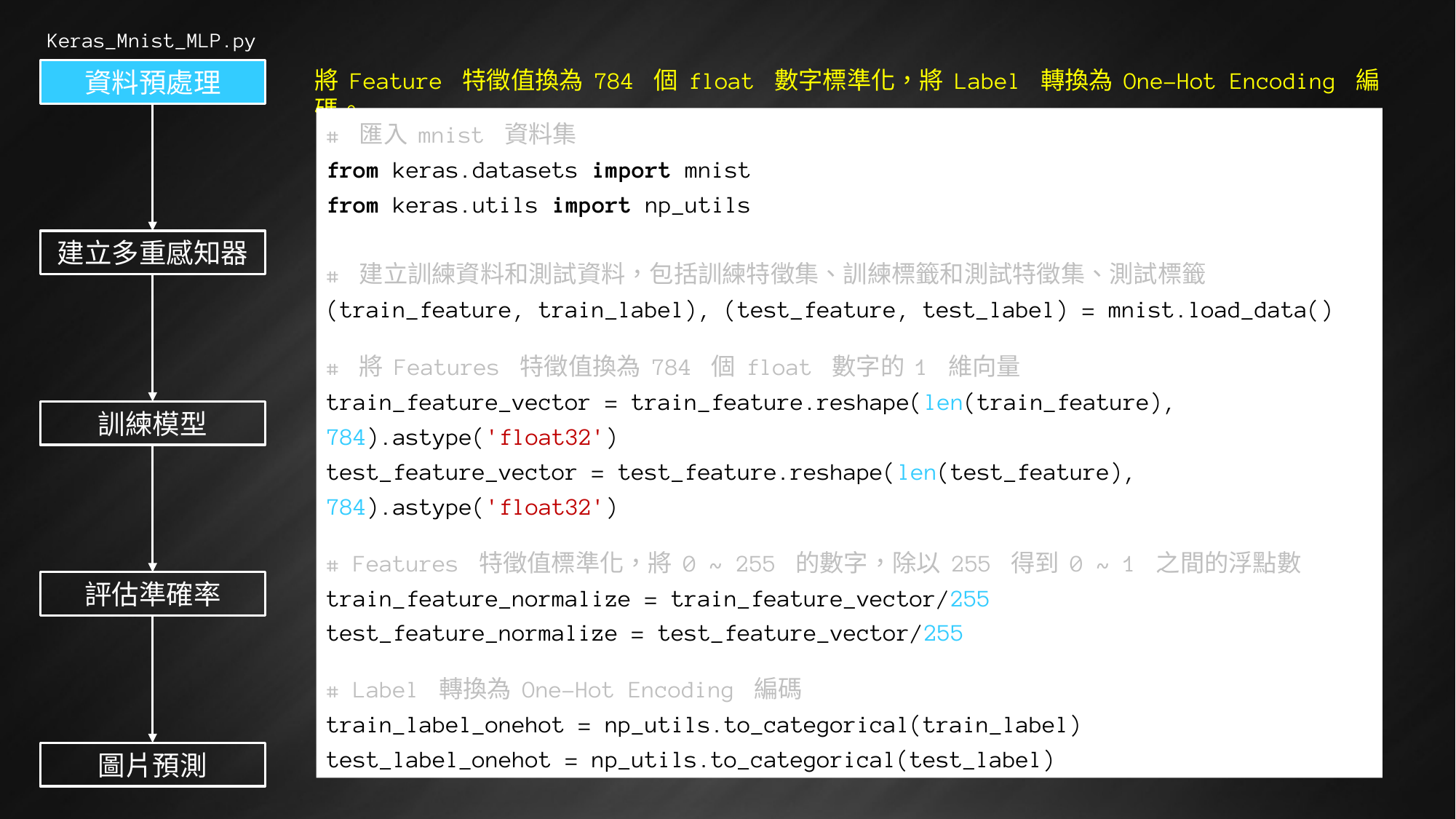

Keras_Mnist_MLP.py
將 Feature 特徵值換為 784 個 float 數字標準化，將 Label 轉換為 One-Hot Encoding 編碼。
資料預處理
# 匯入 mnist 資料集
from keras.datasets import mnist
from keras.utils import np_utils
# 建立訓練資料和測試資料，包括訓練特徵集、訓練標籤和測試特徵集、測試標籤
(train_feature, train_label), (test_feature, test_label) = mnist.load_data()

# 將 Features 特徵值換為 784 個 float 數字的 1 維向量
train_feature_vector = train_feature.reshape(len(train_feature), 784).astype('float32')
test_feature_vector = test_feature.reshape(len(test_feature), 784).astype('float32')

# Features 特徵值標準化，將 0 ~ 255 的數字，除以 255 得到 0 ~ 1 之間的浮點數
train_feature_normalize = train_feature_vector/255
test_feature_normalize = test_feature_vector/255

# Label 轉換為 One-Hot Encoding 編碼
train_label_onehot = np_utils.to_categorical(train_label)
test_label_onehot = np_utils.to_categorical(test_label)
建立多重感知器
訓練模型
評估準確率
圖片預測